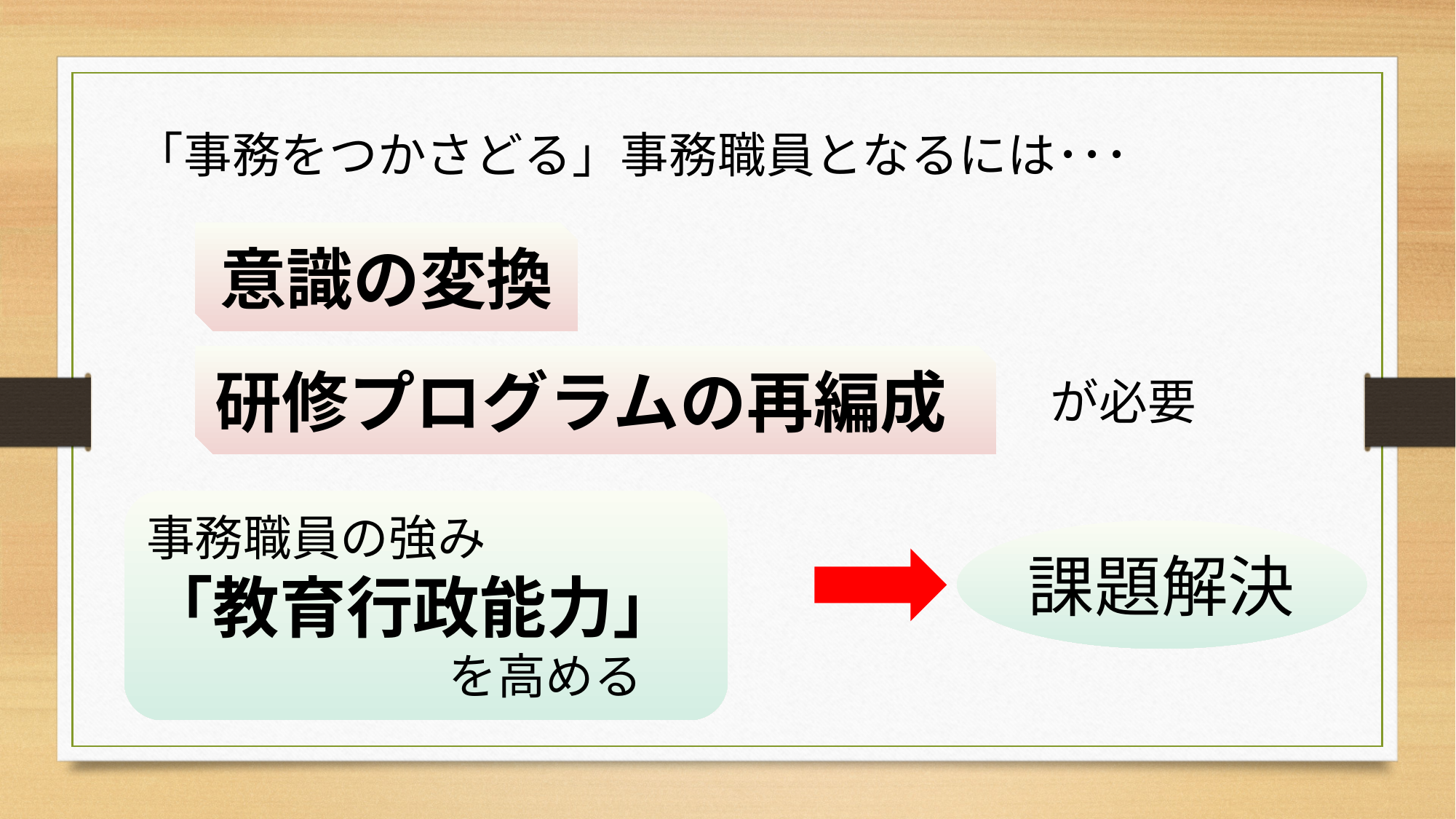

「事務をつかさどる」事務職員となるには･･･
意識の変換
研修プログラムの再編成
が必要
事務職員の強み
「教育行政能力」
　　　　　　 を高める
課題解決